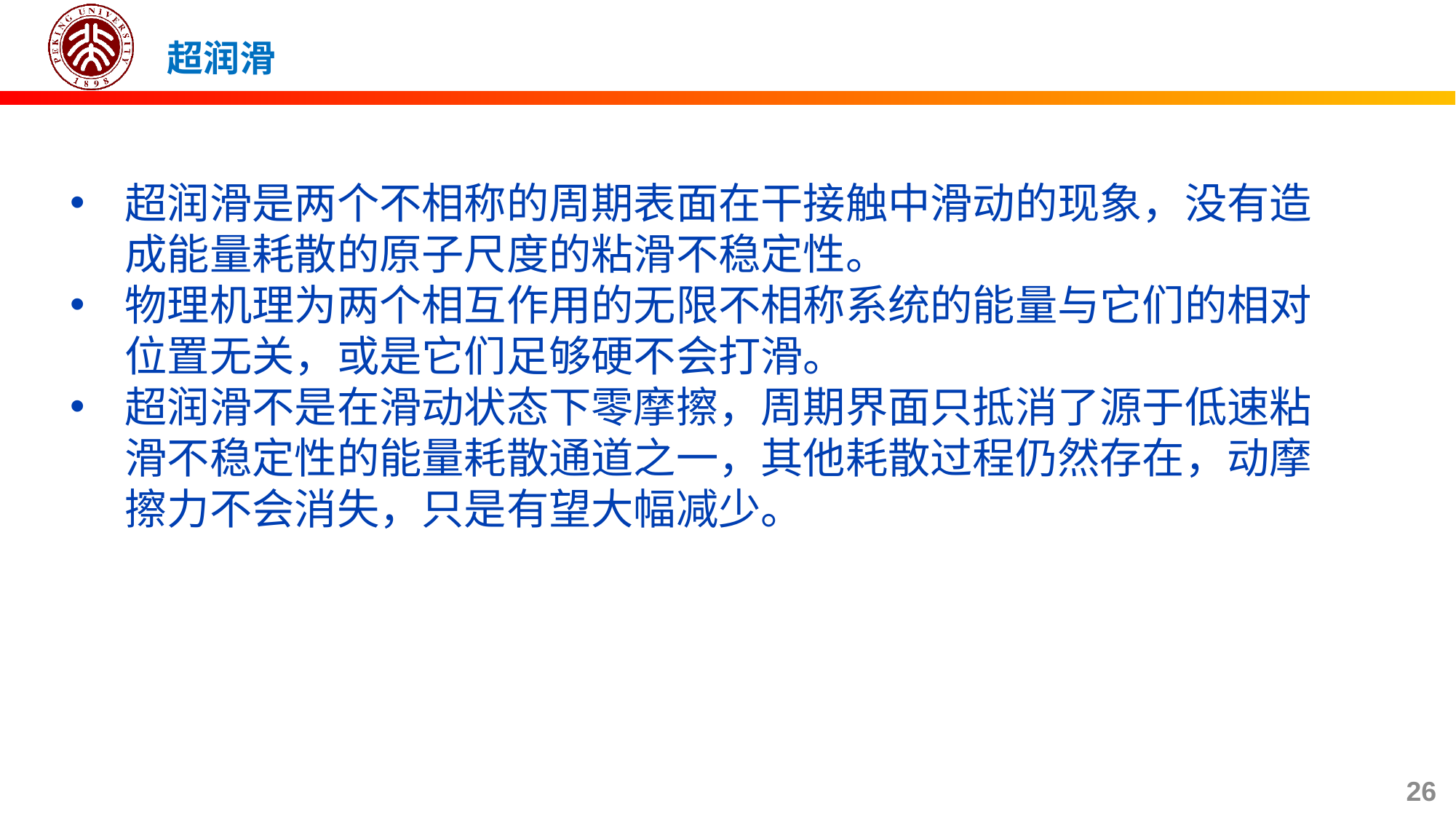

超润滑
超润滑是两个不相称的周期表面在干接触中滑动的现象，没有造成能量耗散的原子尺度的粘滑不稳定性。
物理机理为两个相互作用的无限不相称系统的能量与它们的相对位置无关，或是它们足够硬不会打滑。
超润滑不是在滑动状态下零摩擦，周期界面只抵消了源于低速粘滑不稳定性的能量耗散通道之一，其他耗散过程仍然存在，动摩擦力不会消失，只是有望大幅减少。
26